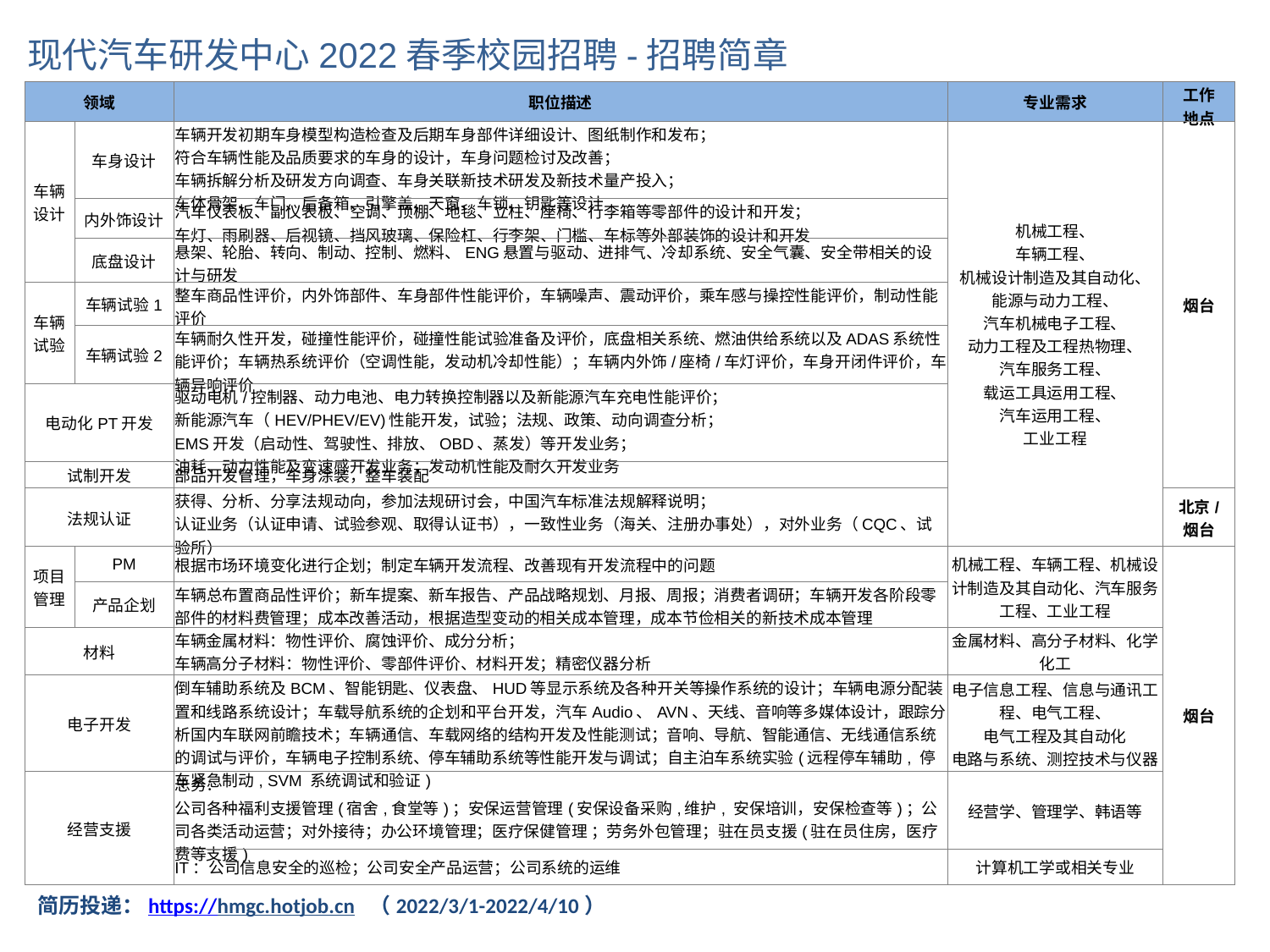

现代汽车研发中心2022春季校园招聘-招聘简章
| 领域 |  | 职位描述 | 专业需求 | 工作 地点 |
| --- | --- | --- | --- | --- |
| 车辆 设计 | 车身设计 | 车辆开发初期车身模型构造检查及后期车身部件详细设计、图纸制作和发布； 符合车辆性能及品质要求的车身的设计，车身问题检讨及改善； 车辆拆解分析及研发方向调查、车身关联新技术研发及新技术量产投入； 车体骨架、车门、后备箱、引擎盖、天窗、车锁、钥匙等设计 | 机械工程、 车辆工程、 机械设计制造及其自动化、 能源与动力工程、 汽车机械电子工程、 动力工程及工程热物理、 汽车服务工程、 载运工具运用工程、 汽车运用工程、 工业工程 | 烟台 |
|  | 内外饰设计 | 汽车仪表板、副仪表板、空调、顶棚、地毯、立柱、座椅、行李箱等零部件的设计和开发； 车灯、雨刷器、后视镜、挡风玻璃、保险杠、行李架、门槛、车标等外部装饰的设计和开发 |  |  |
|  | 底盘设计 | 悬架、轮胎、转向、制动、控制、燃料、ENG悬置与驱动、进排气、冷却系统、安全气囊、安全带相关的设计与研发 |  |  |
| 车辆 试验 | 车辆试验1 | 整车商品性评价，内外饰部件、车身部件性能评价，车辆噪声、震动评价，乘车感与操控性能评价，制动性能评价 |  |  |
|  | 车辆试验2 | 车辆耐久性开发，碰撞性能评价，碰撞性能试验准备及评价，底盘相关系统、燃油供给系统以及ADAS系统性能评价；车辆热系统评价（空调性能，发动机冷却性能）；车辆内外饰/座椅/车灯评价，车身开闭件评价，车辆异响评价 |  |  |
| 电动化PT开发 |  | 驱动电机/控制器、动力电池、电力转换控制器以及新能源汽车充电性能评价； 新能源汽车（HEV/PHEV/EV)性能开发，试验；法规、政策、动向调查分析； EMS开发（启动性、驾驶性、排放、OBD、蒸发）等开发业务； 油耗、动力性能及变速感开发业务；发动机性能及耐久开发业务 |  |  |
| 试制开发 |  | 部品开发管理，车身涂装，整车装配 |  |  |
| 法规认证 |  | 获得、分析、分享法规动向，参加法规研讨会，中国汽车标准法规解释说明； 认证业务（认证申请、试验参观、取得认证书），一致性业务（海关、注册办事处），对外业务（CQC、试验所） |  | 北京/ 烟台 |
| 项目 管理 | PM | 根据市场环境变化进行企划；制定车辆开发流程、改善现有开发流程中的问题 | 机械工程、车辆工程、机械设计制造及其自动化、汽车服务工程、工业工程 | 烟台 |
|  | 产品企划 | 车辆总布置商品性评价；新车提案、新车报告、产品战略规划、月报、周报；消费者调研；车辆开发各阶段零部件的材料费管理；成本改善活动，根据造型变动的相关成本管理，成本节俭相关的新技术成本管理 |  |  |
| 材料 |  | 车辆金属材料：物性评价、腐蚀评价、成分分析； 车辆高分子材料：物性评价、零部件评价、材料开发；精密仪器分析 | 金属材料、高分子材料、化学化工 |  |
| 电子开发 |  | 倒车辅助系统及BCM、智能钥匙、仪表盘、HUD等显示系统及各种开关等操作系统的设计；车辆电源分配装置和线路系统设计；车载导航系统的企划和平台开发，汽车Audio、AVN、天线、音响等多媒体设计，跟踪分析国内车联网前瞻技术；车辆通信、车载网络的结构开发及性能测试；音响、导航、智能通信、无线通信系统的调试与评价，车辆电子控制系统、停车辅助系统等性能开发与调试；自主泊车系统实验(远程停车辅助, 停车紧急制动, SVM 系统调试和验证) | 电子信息工程、信息与通讯工程、电气工程、 电气工程及其自动化 电路与系统、测控技术与仪器 |  |
| 经营支援 |  | 总务： 公司各种福利支援管理(宿舍,食堂等)；安保运营管理(安保设备采购,维护, 安保培训，安保检查等)；公司各类活动运营；对外接待；办公环境管理；医疗保健管理 ；劳务外包管理；驻在员支援(驻在员住房，医疗费等支援) | 经营学、管理学、韩语等 |  |
|  |  | IT：公司信息安全的巡检；公司安全产品运营；公司系统的运维 | 计算机工学或相关专业 |  |
简历投递：https://hmgc.hotjob.cn  （2022/3/1-2022/4/10）